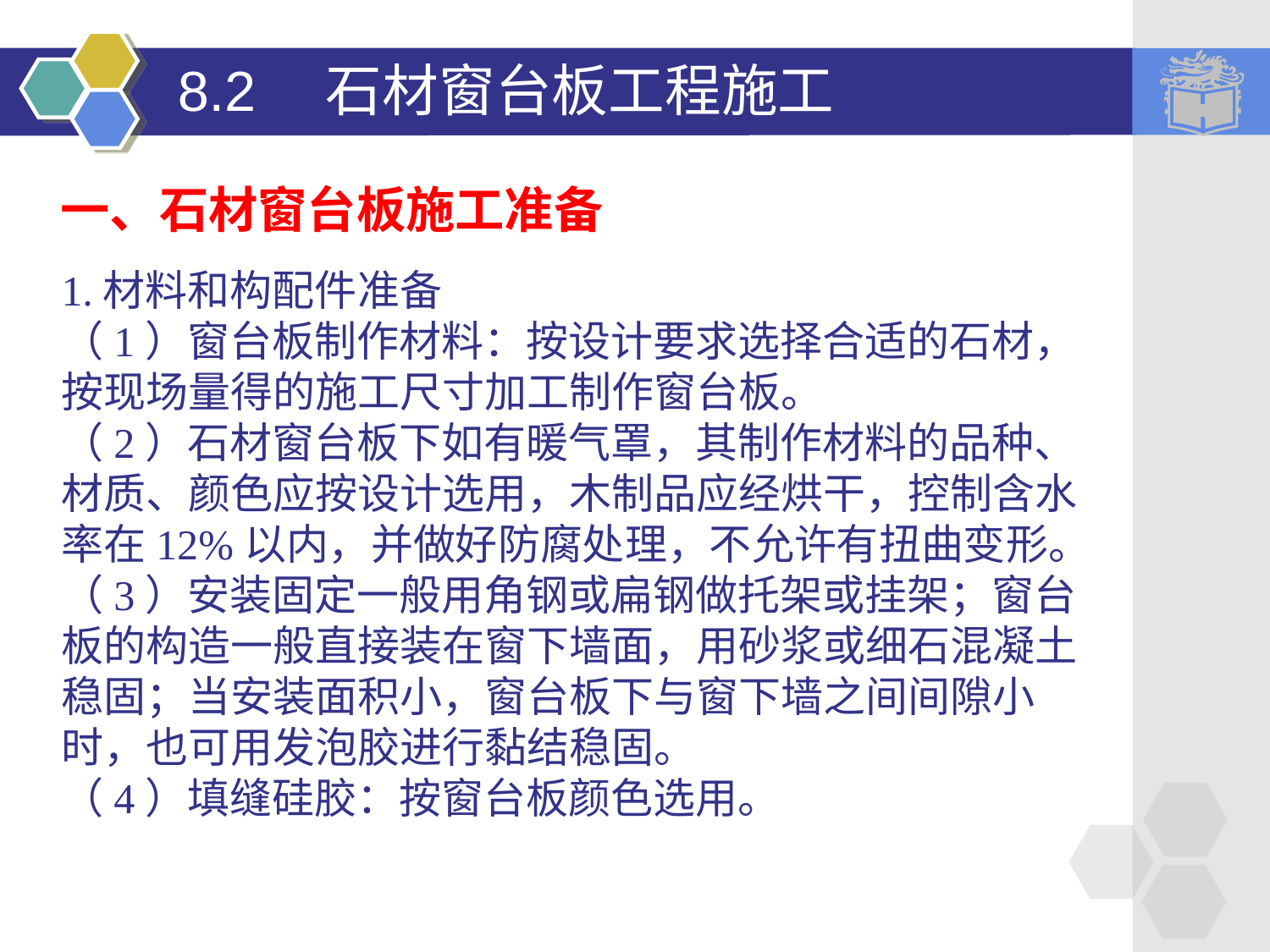

# 8.2　石材窗台板工程施工
一、石材窗台板施工准备
1.材料和构配件准备
（1）窗台板制作材料：按设计要求选择合适的石材，按现场量得的施工尺寸加工制作窗台板。
（2）石材窗台板下如有暖气罩，其制作材料的品种、材质、颜色应按设计选用，木制品应经烘干，控制含水率在12%以内，并做好防腐处理，不允许有扭曲变形。
（3）安装固定一般用角钢或扁钢做托架或挂架；窗台板的构造一般直接装在窗下墙面，用砂浆或细石混凝土稳固；当安装面积小，窗台板下与窗下墙之间间隙小时，也可用发泡胶进行黏结稳固。
（4）填缝硅胶：按窗台板颜色选用。